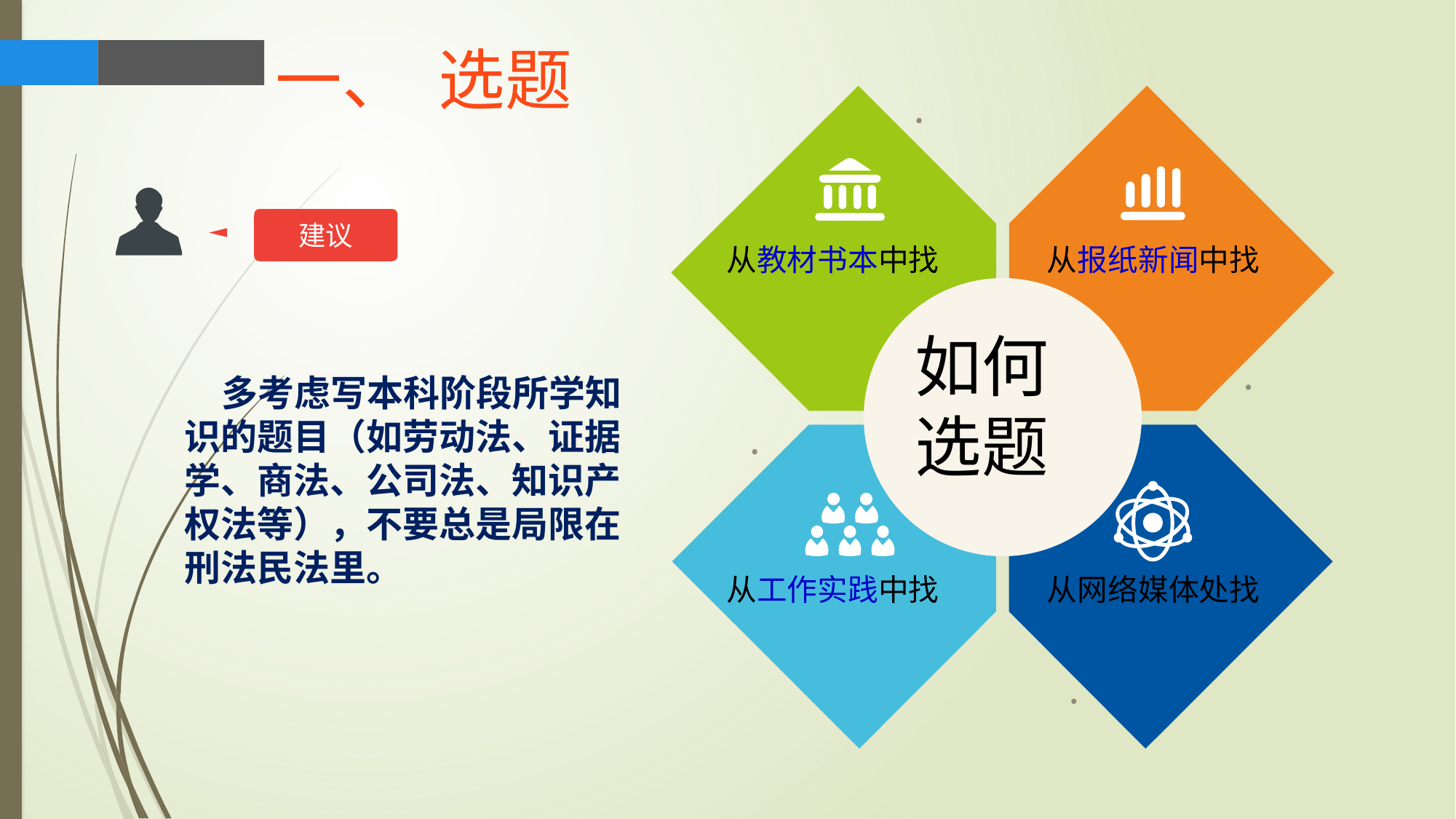

一、  选题

建议

从教材书本中找
从报纸新闻中找
如何选题

     多考虑写本科阶段所学知识的题目（如劳动法、证据学、商法、公司法、知识产权法等），不要总是局限在刑法民法里。

从工作实践中找
从网络媒体处找